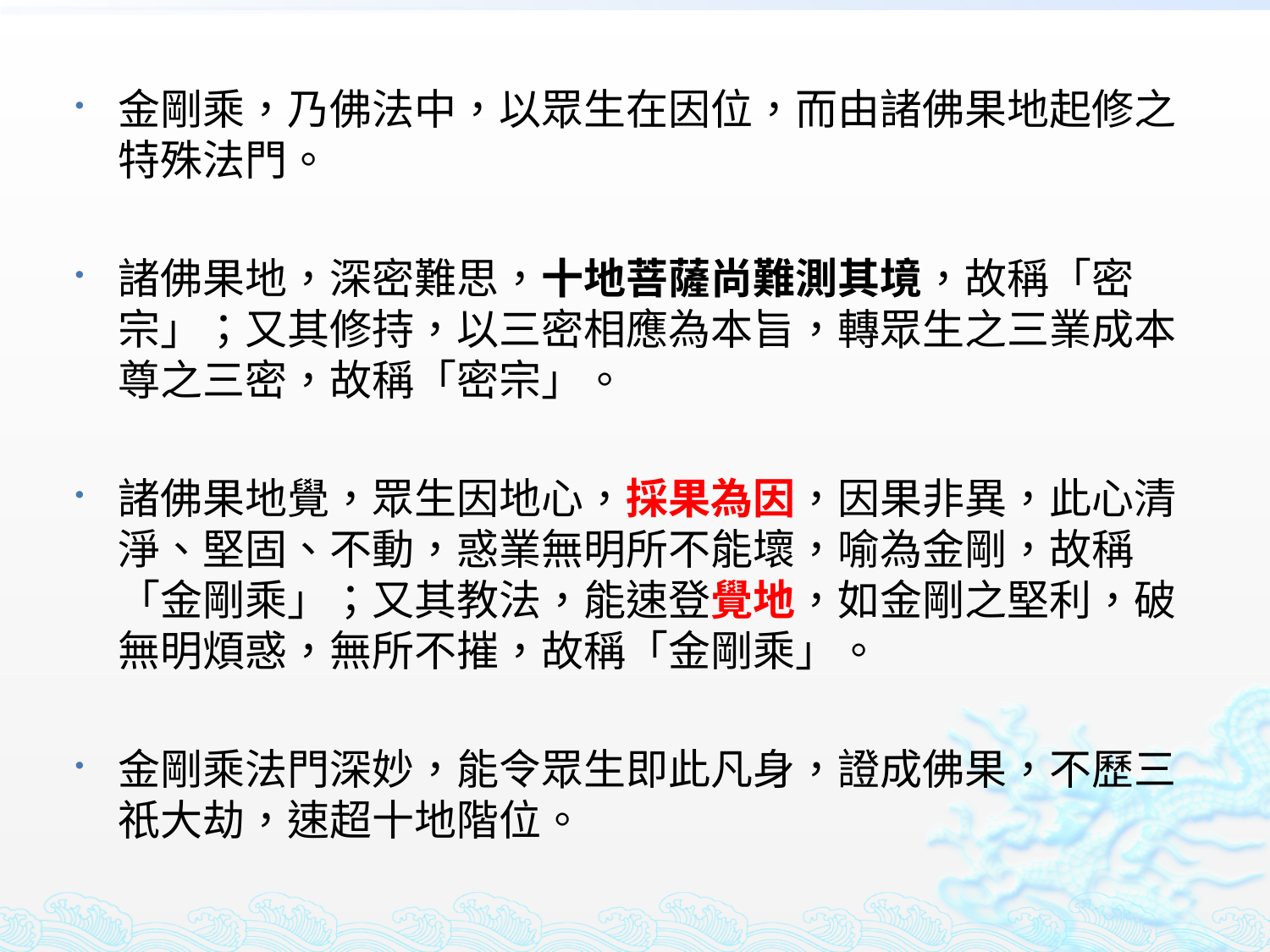

金剛乘，乃佛法中，以眾生在因位，而由諸佛果地起修之特殊法門。

諸佛果地，深密難思，十地菩薩尚難測其境，故稱「密宗」；又其修持，以三密相應為本旨，轉眾生之三業成本尊之三密，故稱「密宗」。

諸佛果地覺，眾生因地心，採果為因，因果非異，此心清淨、堅固、不動，惑業無明所不能壞，喻為金剛，故稱「金剛乘」；又其教法，能速登覺地，如金剛之堅利，破無明煩惑，無所不摧，故稱「金剛乘」。

金剛乘法門深妙，能令眾生即此凡身，證成佛果，不歷三祇大劫，速超十地階位。